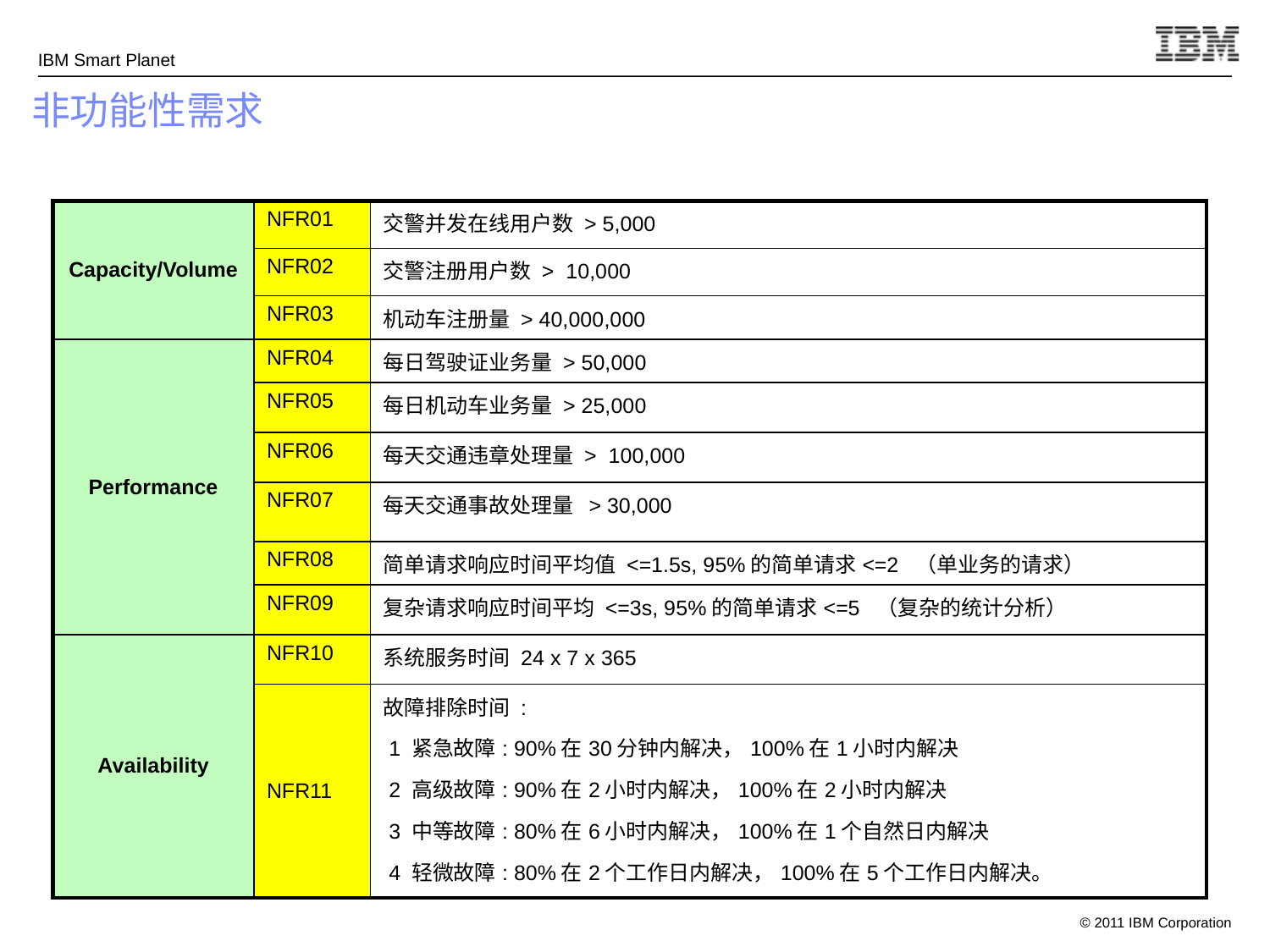

非功能性需求
| Capacity/Volume | NFR01 | 交警并发在线用户数 > 5,000 |
| --- | --- | --- |
|  | NFR02 | 交警注册用户数 > 10,000 |
|  | NFR03 | 机动车注册量 > 40,000,000 |
| Performance | NFR04 | 每日驾驶证业务量 > 50,000 |
|  | NFR05 | 每日机动车业务量 > 25,000 |
|  | NFR06 | 每天交通违章处理量 > 100,000 |
|  | NFR07 | 每天交通事故处理量 > 30,000 |
|  | NFR08 | 简单请求响应时间平均值 <=1.5s, 95%的简单请求<=2 （单业务的请求） |
|  | NFR09 | 复杂请求响应时间平均 <=3s, 95%的简单请求<=5 （复杂的统计分析） |
| Availability | NFR10 | 系统服务时间 24 x 7 x 365 |
|  | NFR11 | 故障排除时间 : 1 紧急故障: 90%在30分钟内解决，100%在1小时内解决 2 高级故障: 90%在2小时内解决，100%在2小时内解决 3 中等故障: 80%在6小时内解决，100%在1个自然日内解决 4 轻微故障: 80%在2个工作日内解决，100%在5个工作日内解决。 |